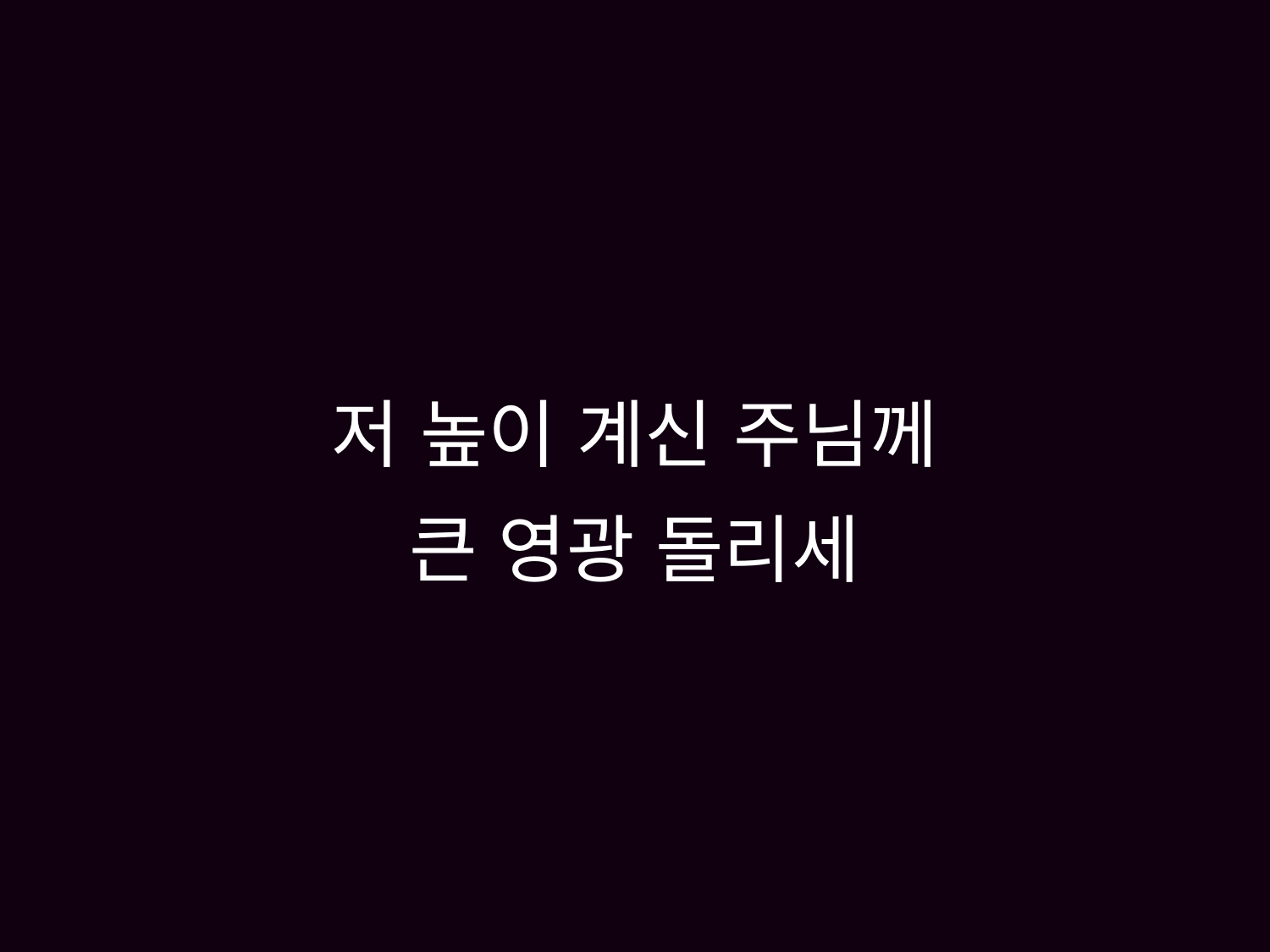

# 저 높이 계신 주님께 큰 영광 돌리세